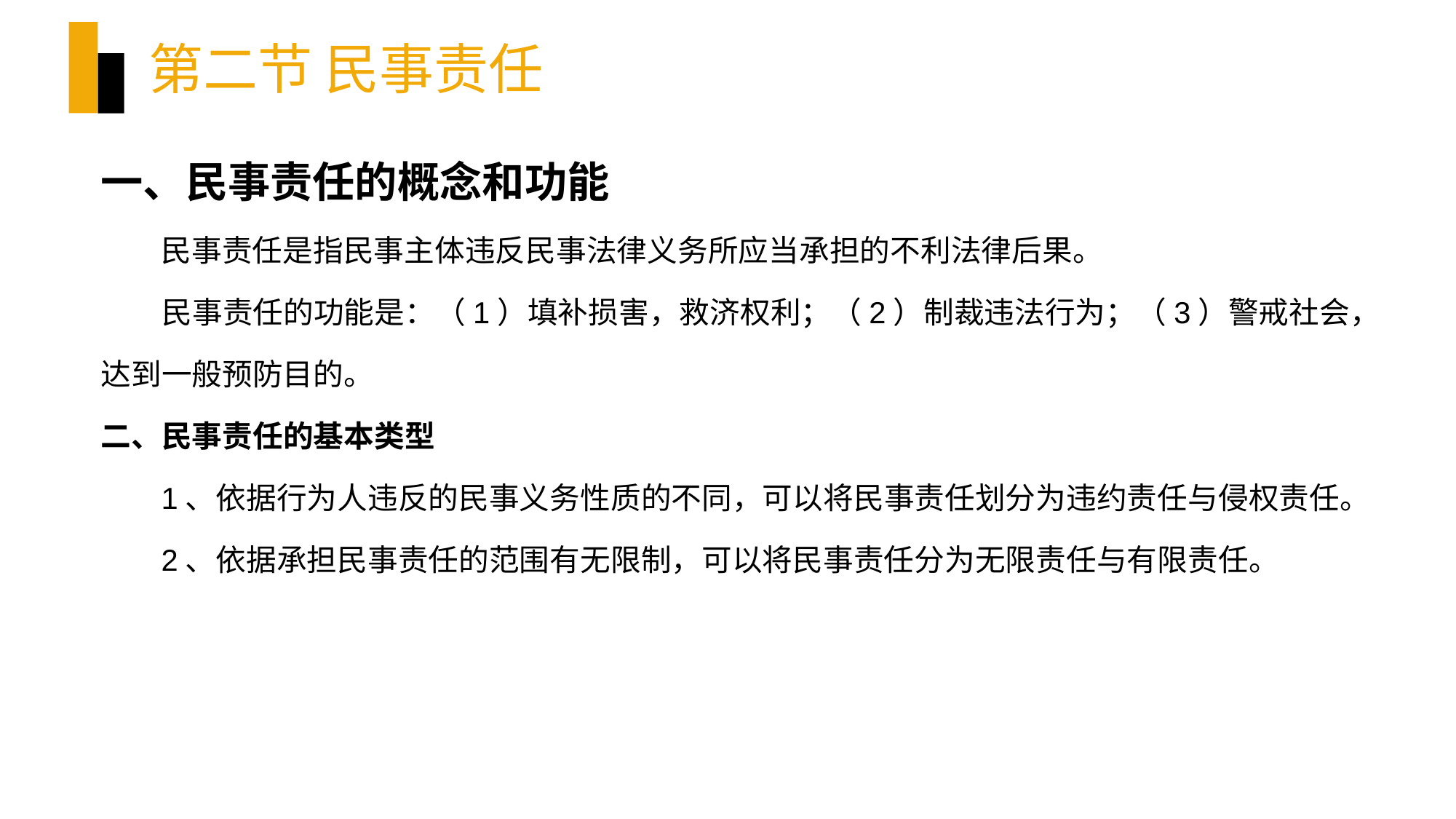

# 第二节 民事责任
一、民事责任的概念和功能
民事责任是指民事主体违反民事法律义务所应当承担的不利法律后果。
        民事责任的功能是：（1）填补损害，救济权利；（2）制裁违法行为；（3）警戒社会，达到一般预防目的。
二、民事责任的基本类型
1、依据行为人违反的民事义务性质的不同，可以将民事责任划分为违约责任与侵权责任。
2、依据承担民事责任的范围有无限制，可以将民事责任分为无限责任与有限责任。